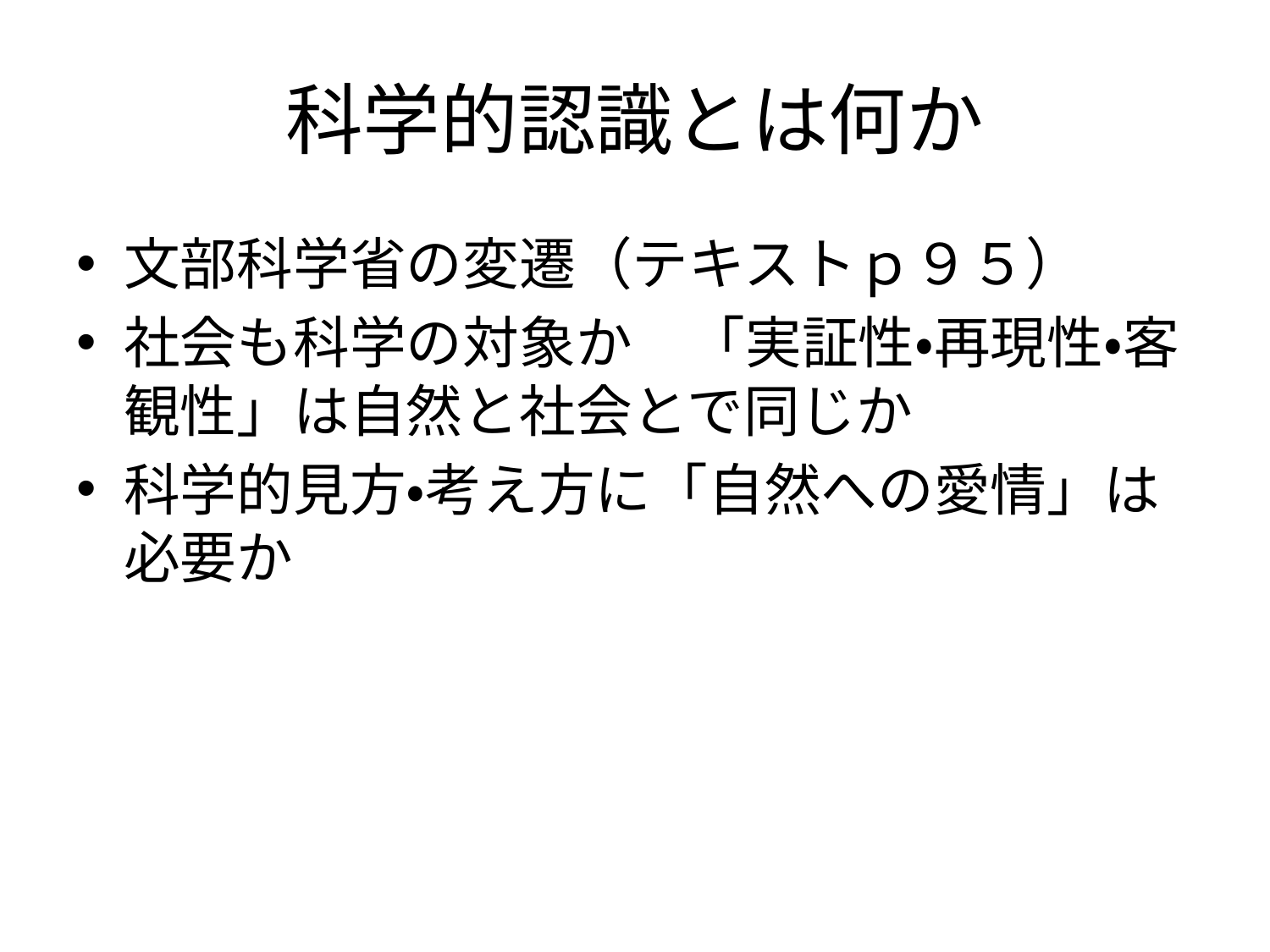

# 科学的認識とは何か
文部科学省の変遷（テキストｐ９５）
社会も科学の対象か　「実証性・再現性・客観性」は自然と社会とで同じか
科学的見方・考え方に「自然への愛情」は必要か